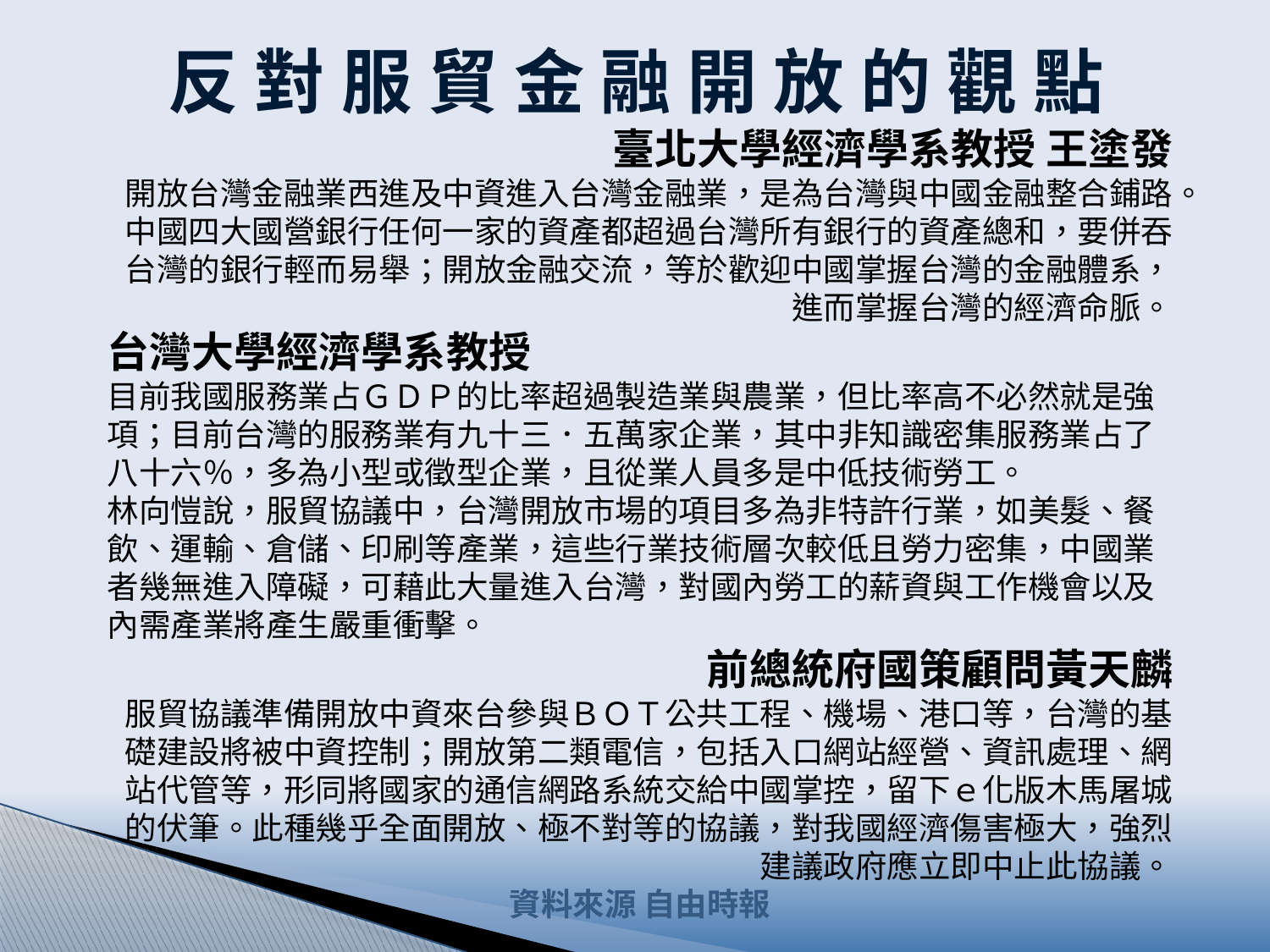

# 反 對 服 貿 金 融 開 放 的 觀 點
臺北大學經濟學系教授 王塗發
開放台灣金融業西進及中資進入台灣金融業，是為台灣與中國金融整合鋪路。中國四大國營銀行任何一家的資產都超過台灣所有銀行的資產總和，要併吞台灣的銀行輕而易舉；開放金融交流，等於歡迎中國掌握台灣的金融體系，進而掌握台灣的經濟命脈。
台灣大學經濟學系教授
目前我國服務業占ＧＤＰ的比率超過製造業與農業，但比率高不必然就是強項；目前台灣的服務業有九十三．五萬家企業，其中非知識密集服務業占了八十六％，多為小型或徵型企業，且從業人員多是中低技術勞工。
林向愷說，服貿協議中，台灣開放市場的項目多為非特許行業，如美髮、餐飲、運輸、倉儲、印刷等產業，這些行業技術層次較低且勞力密集，中國業者幾無進入障礙，可藉此大量進入台灣，對國內勞工的薪資與工作機會以及內需產業將產生嚴重衝擊。
前總統府國策顧問黃天麟
服貿協議準備開放中資來台參與ＢＯＴ公共工程、機場、港口等，台灣的基礎建設將被中資控制；開放第二類電信，包括入口網站經營、資訊處理、網站代管等，形同將國家的通信網路系統交給中國掌控，留下ｅ化版木馬屠城的伏筆。此種幾乎全面開放、極不對等的協議，對我國經濟傷害極大，強烈建議政府應立即中止此協議。
資料來源 自由時報